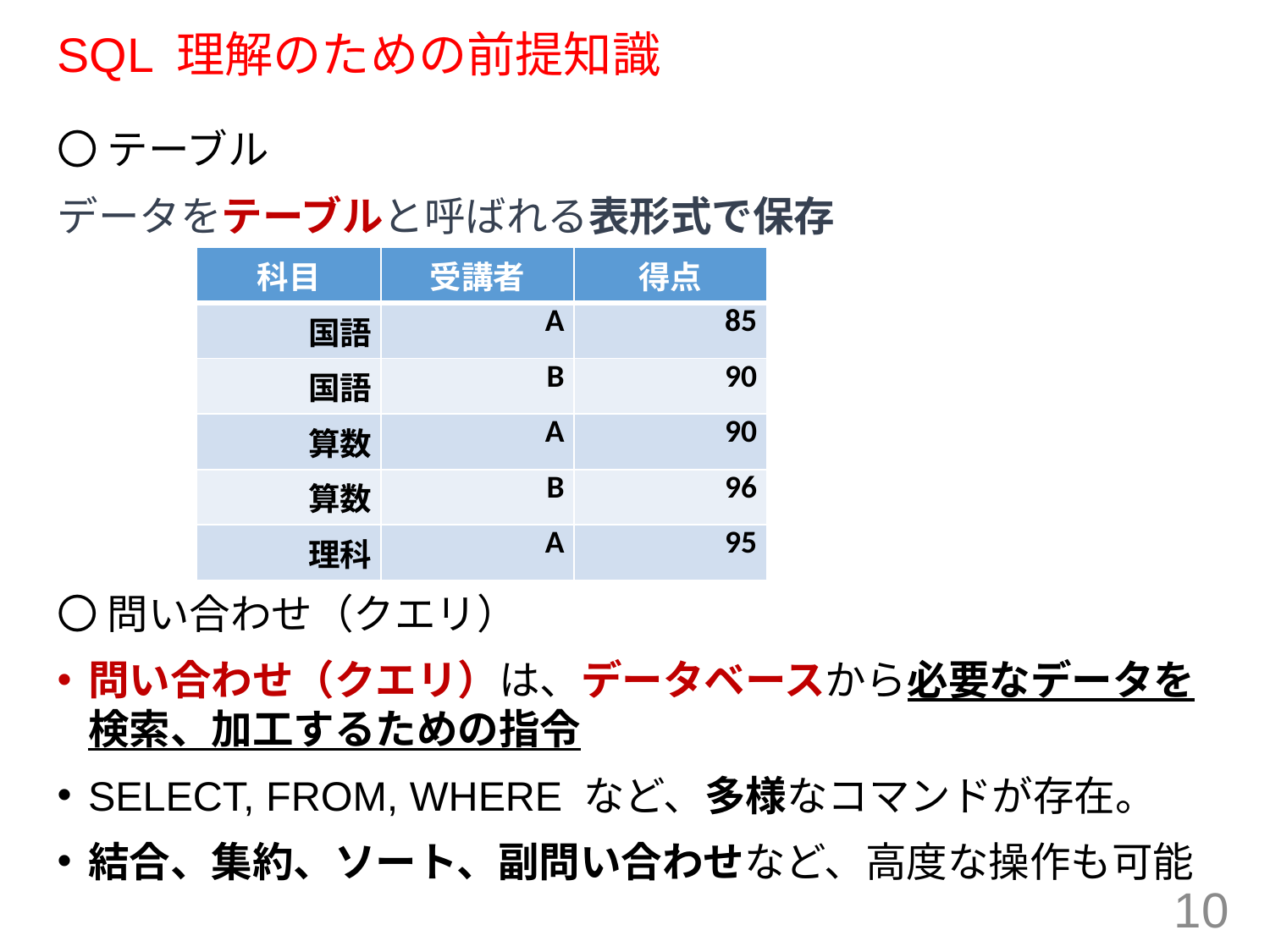

# SQL 理解のための前提知識
〇 テーブル
データをテーブルと呼ばれる表形式で保存

〇 問い合わせ（クエリ）
問い合わせ（クエリ）は、データベースから必要なデータを検索、加工するための指令
SELECT, FROM, WHERE など、多様なコマンドが存在。
結合、集約、ソート、副問い合わせなど、高度な操作も可能
| 科目 | 受講者 | 得点 |
| --- | --- | --- |
| 国語 | A | 85 |
| 国語 | B | 90 |
| 算数 | A | 90 |
| 算数 | B | 96 |
| 理科 | A | 95 |
10